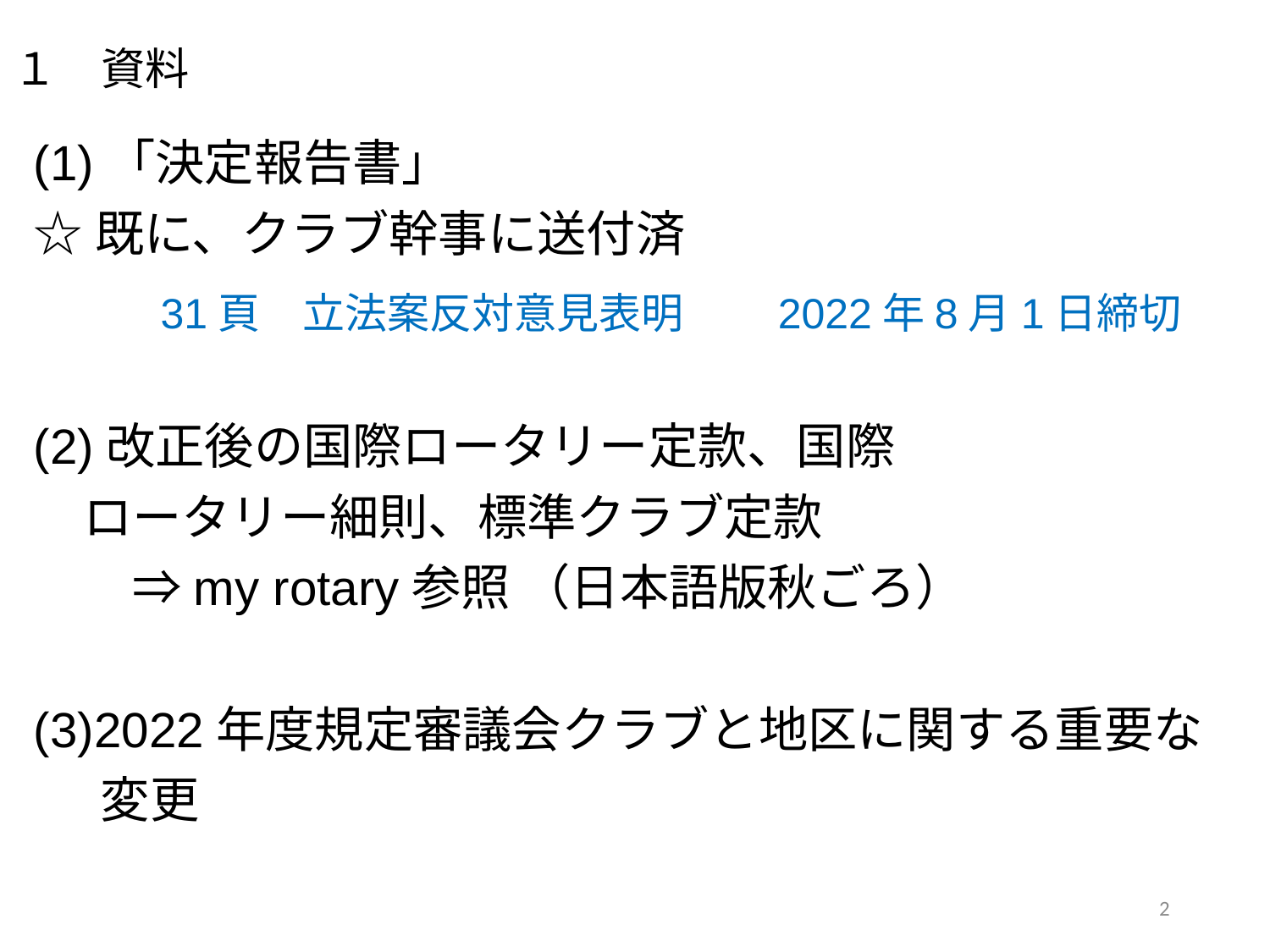

# １　資料
(1)「決定報告書」
☆既に、クラブ幹事に送付済
　　31頁　立法案反対意見表明　　2022年8月1日締切

(2)改正後の国際ロータリー定款、国際
　ロータリー細則、標準クラブ定款
　　⇒my rotary参照 （日本語版秋ごろ）

(3)2022年度規定審議会クラブと地区に関する重要な
     変更

2